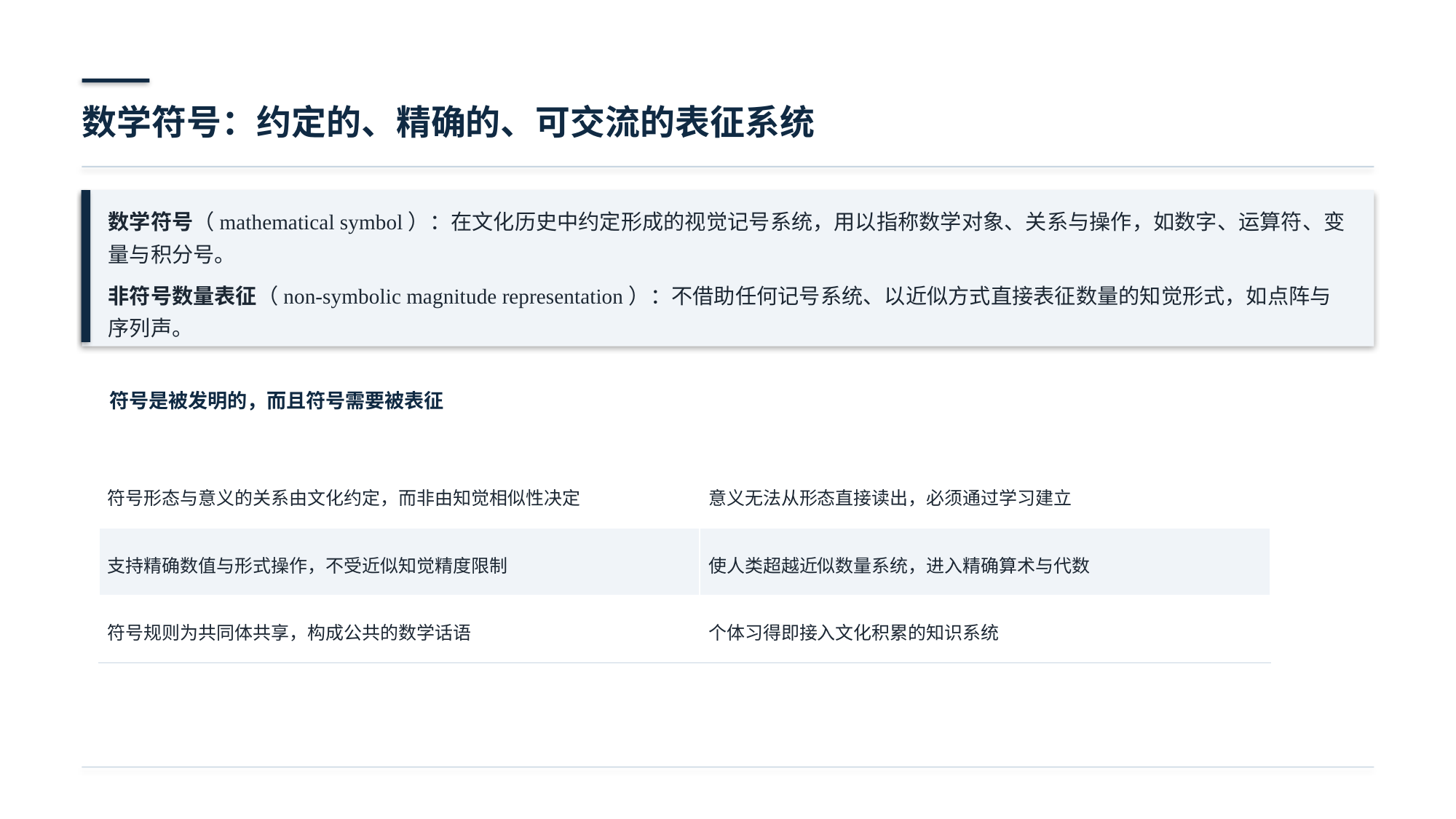

数学符号：约定的、精确的、可交流的表征系统

数学符号（mathematical symbol）：在文化历史中约定形成的视觉记号系统，用以指称数学对象、关系与操作，如数字、运算符、变量与积分号。
非符号数量表征（non-symbolic magnitude representation）：不借助任何记号系统、以近似方式直接表征数量的知觉形式，如点阵与序列声。
符号是被发明的，而且符号需要被表征
| 符号形态与意义的关系由文化约定，而非由知觉相似性决定 | 意义无法从形态直接读出，必须通过学习建立 |
| --- | --- |
| 支持精确数值与形式操作，不受近似知觉精度限制 | 使人类超越近似数量系统，进入精确算术与代数 |
| 符号规则为共同体共享，构成公共的数学话语 | 个体习得即接入文化积累的知识系统 |